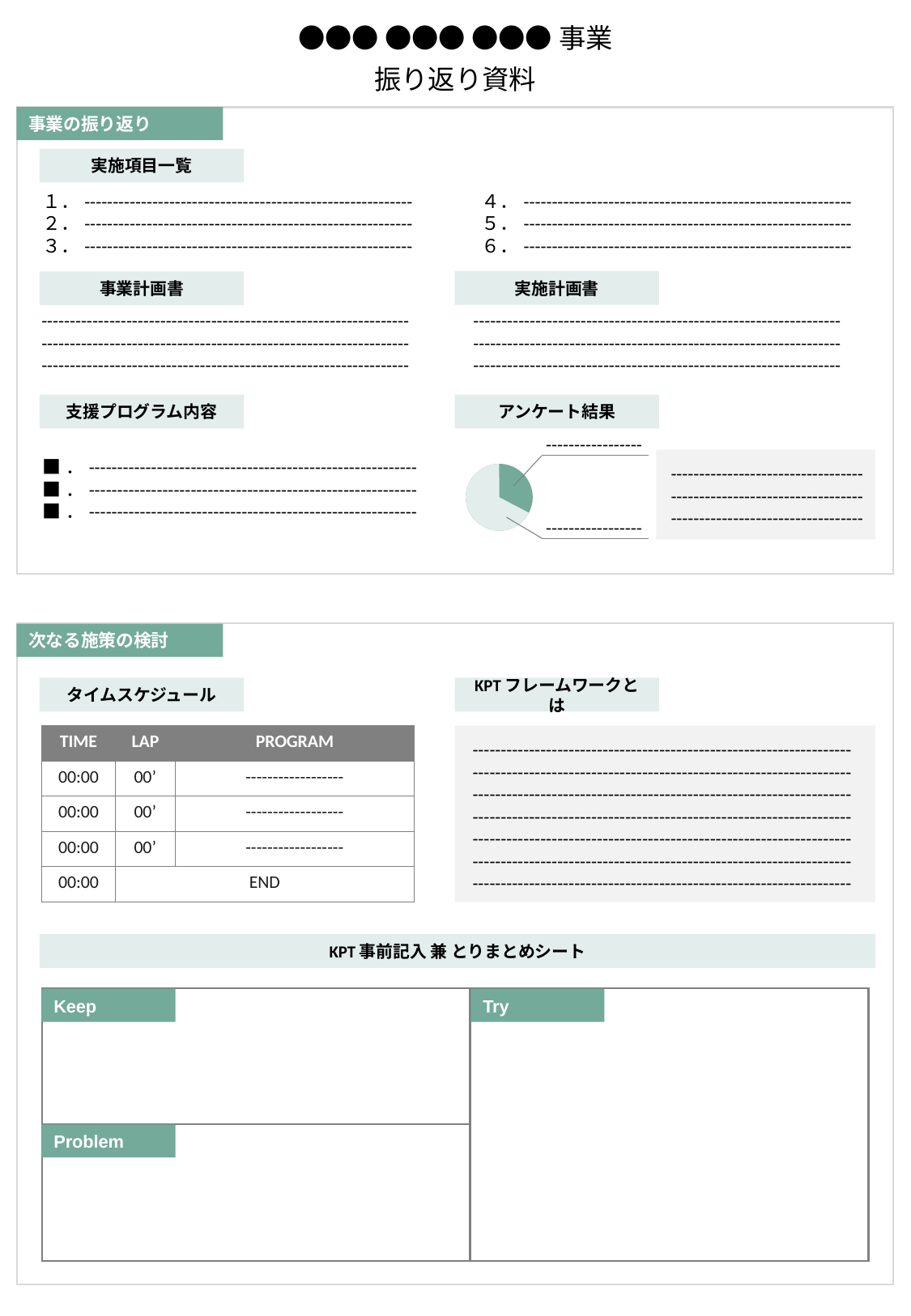

# ●●● ●●● ●●●事業
振り返り資料
事業の振り返り

実施項目一覧
１．----------------------------------------------------------
２．----------------------------------------------------------
３．----------------------------------------------------------
４．----------------------------------------------------------
５．----------------------------------------------------------
６．----------------------------------------------------------
実施計画書
事業計画書
---------------------------------------------------------------------------------------------------------------------------------------------------------------------------------------------------
---------------------------------------------------------------------------------------------------------------------------------------------------------------------------------------------------
支援プログラム内容
アンケート結果
-----------------
■．----------------------------------------------------------
■．----------------------------------------------------------
■．----------------------------------------------------------

------------------------------------------------------------------------------------------------------

-----------------

次なる施策の検討

タイムスケジュール
KPTフレームワークとは
| TIME | LAP | PROGRAM |
| --- | --- | --- |
| 00:00 | 00’ | ------------------ |
| 00:00 | 00’ | ------------------ |
| 00:00 | 00’ | ------------------ |
| 00:00 | END |  |

-------------------------------------------------------------------------------------------------------------------------------------------------------------------------------------------------------------------------------------------------------------------------------------------------------------------------------------------------------------------------------------------------------------------------------------------------------------------------------------
KPT事前記入 兼 とりまとめシート

Keep
Try
Problem